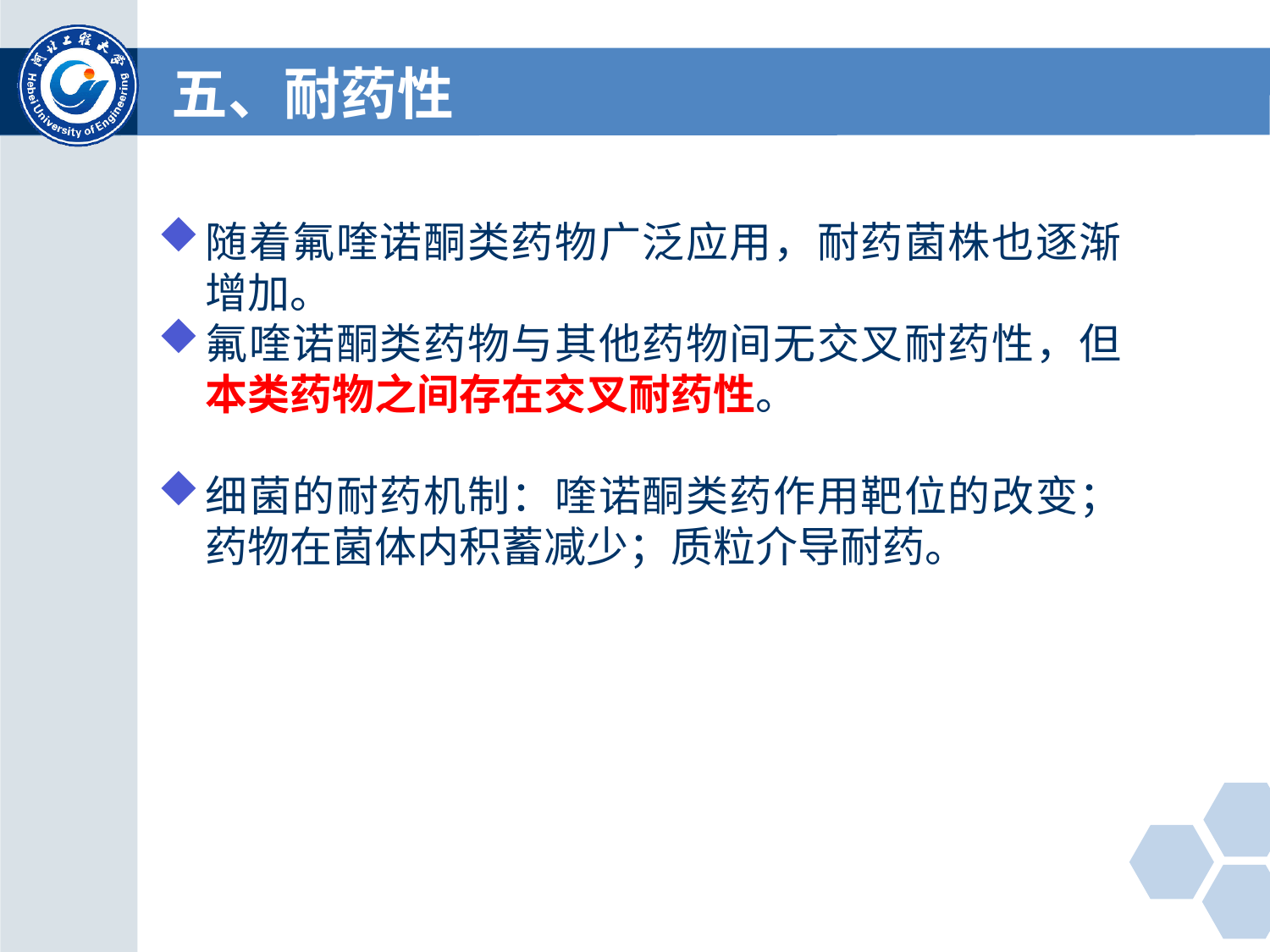

# 五、耐药性

随着氟喹诺酮类药物广泛应用，耐药菌株也逐渐增加。
氟喹诺酮类药物与其他药物间无交叉耐药性，但本类药物之间存在交叉耐药性。

细菌的耐药机制：喹诺酮类药作用靶位的改变；药物在菌体内积蓄减少；质粒介导耐药。